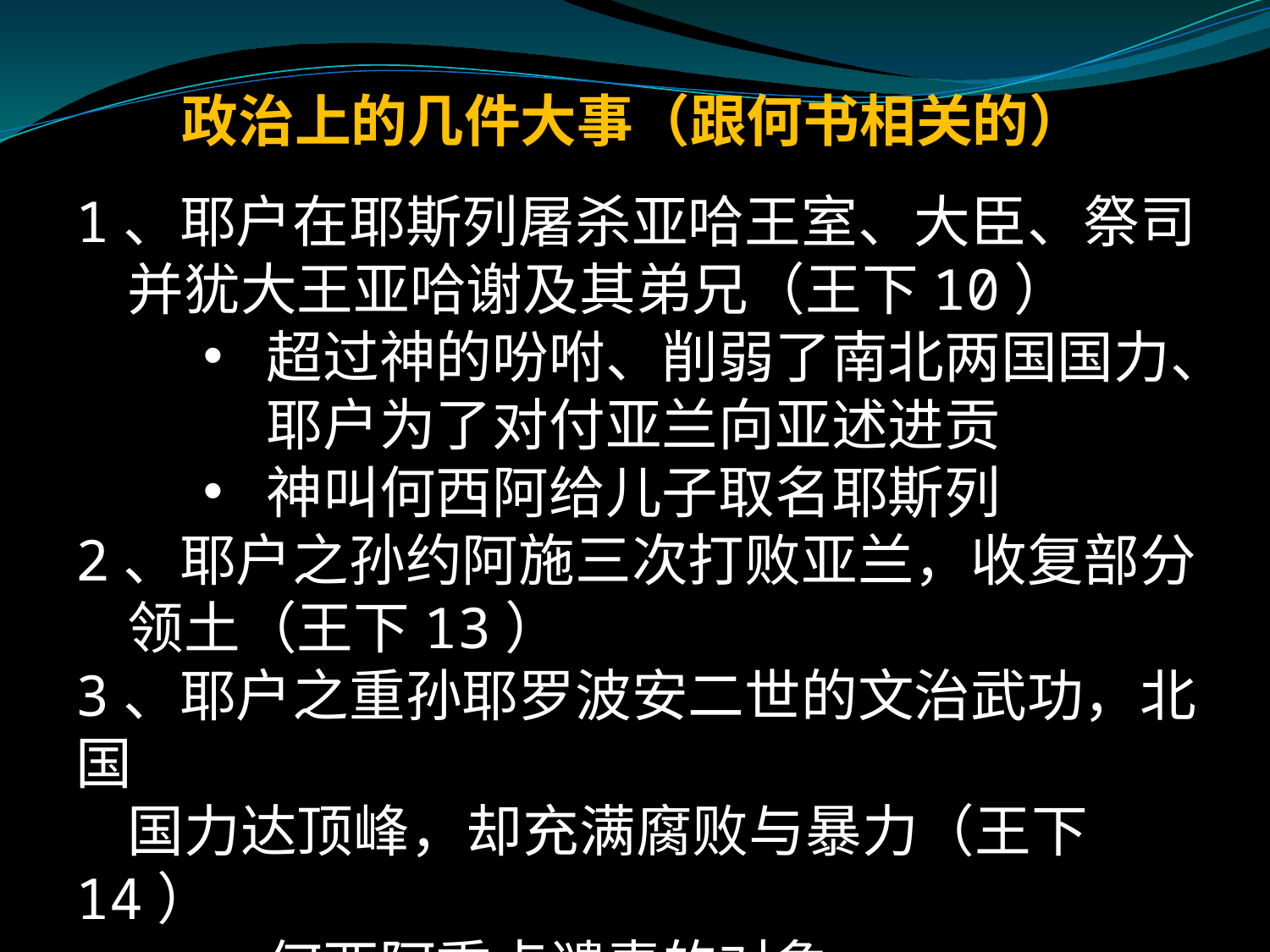

# 政治上的几件大事（跟何书相关的）
1、耶户在耶斯列屠杀亚哈王室、大臣、祭司
   并犹大王亚哈谢及其弟兄（王下10）
超过神的吩咐、削弱了南北两国国力、耶户为了对付亚兰向亚述进贡
神叫何西阿给儿子取名耶斯列
2、耶户之孙约阿施三次打败亚兰，收复部分
   领土（王下13）
3、耶户之重孙耶罗波安二世的文治武功，北国
   国力达顶峰，却充满腐败与暴力（王下14）
何西阿重点谴责的对象